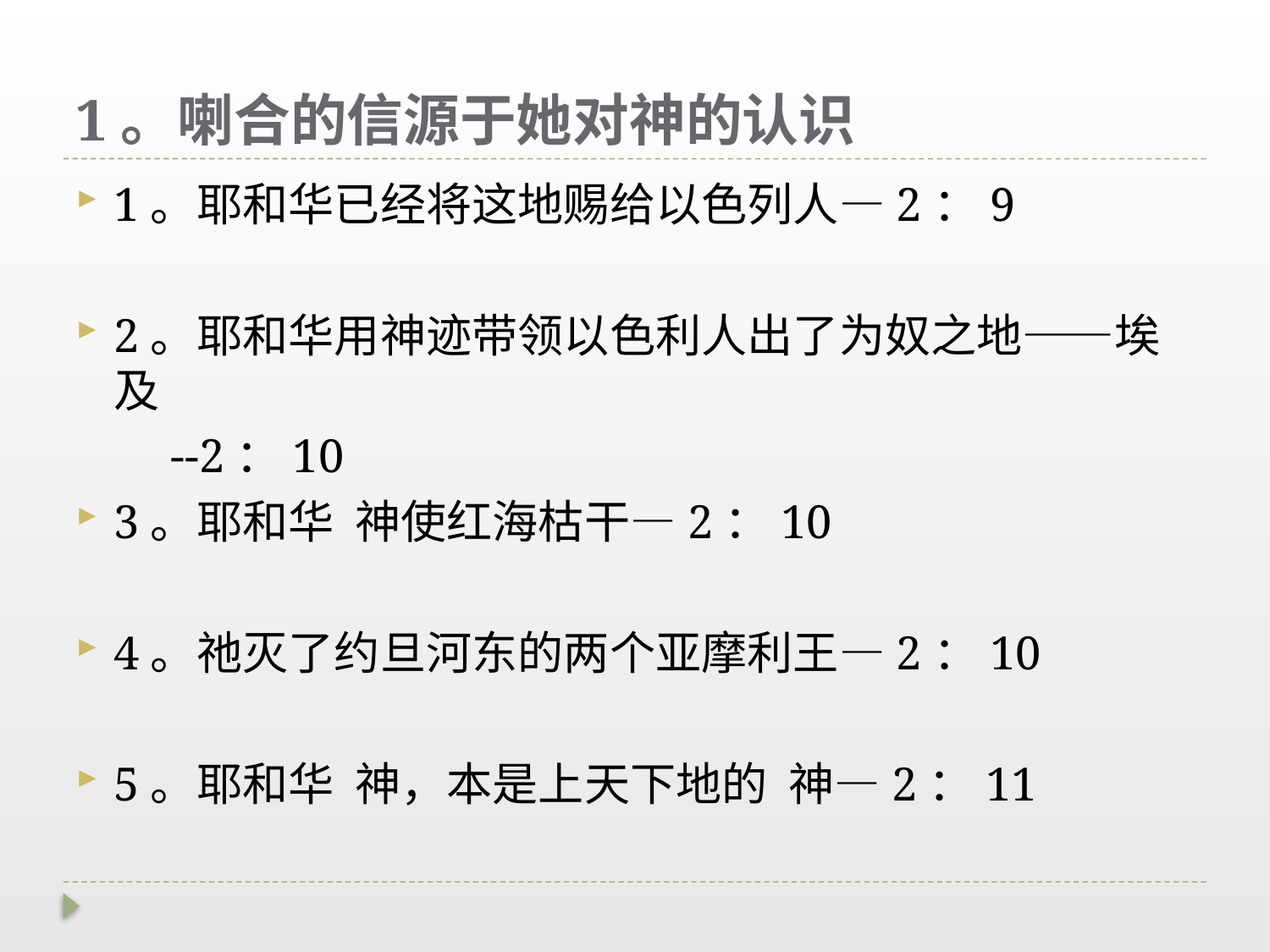

# 1。喇合的信源于她对神的认识
1。耶和华已经将这地赐给以色列人—2：9

2。耶和华用神迹带领以色利人出了为奴之地——埃及
        --2：10
3。耶和华  神使红海枯干—2：10

4。祂灭了约旦河东的两个亚摩利王—2：10

5。耶和华  神，本是上天下地的  神—2：11